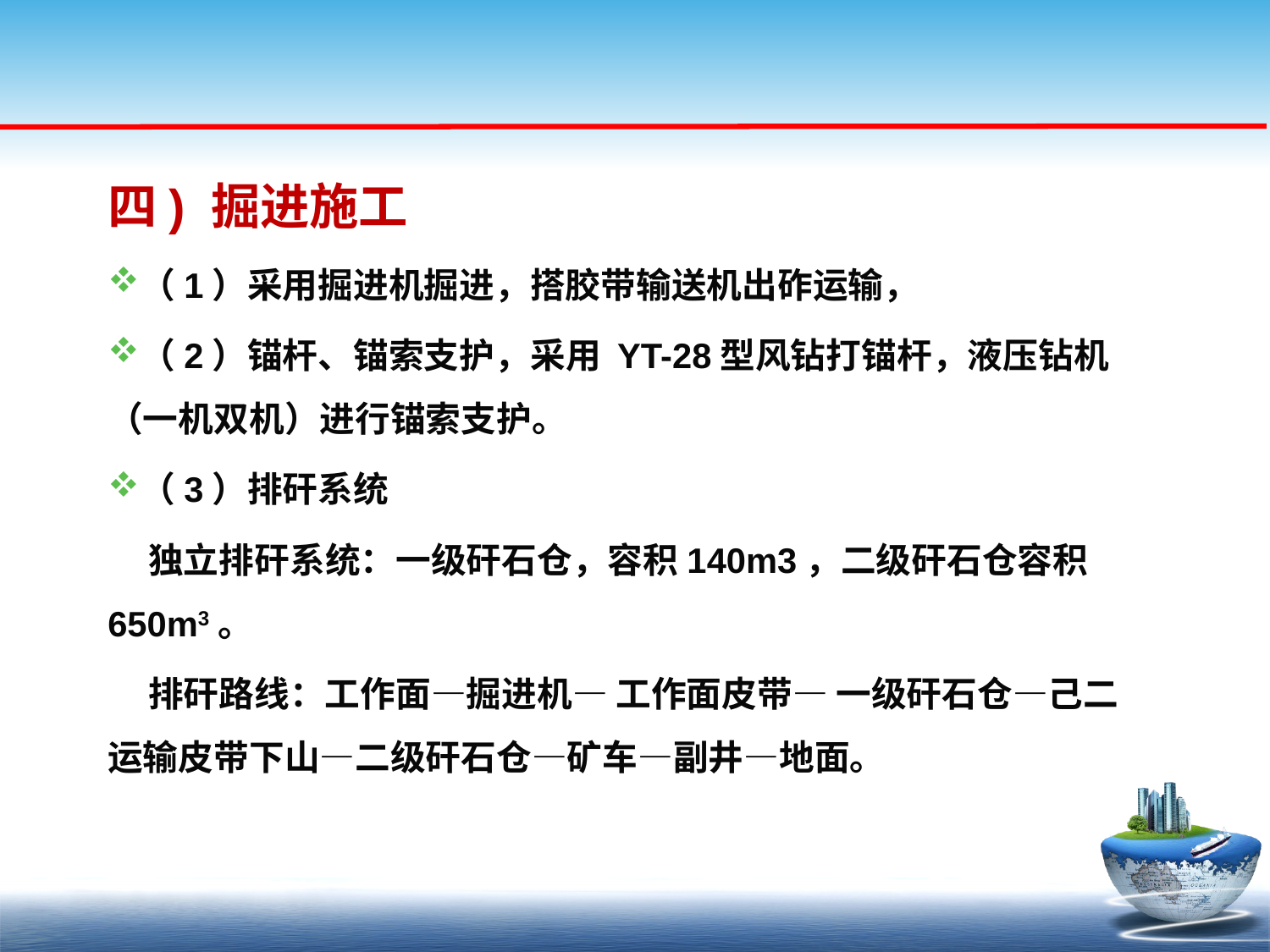

四) 掘进施工
（1）采用掘进机掘进，搭胶带输送机出砟运输，
（2）锚杆、锚索支护，采用 YT-28型风钻打锚杆，液压钻机（一机双机）进行锚索支护。
（3）排矸系统
    独立排矸系统：一级矸石仓，容积140m3，二级矸石仓容积650m3。
    排矸路线：工作面—掘进机— 工作面皮带— 一级矸石仓—己二运输皮带下山—二级矸石仓—矿车—副井—地面。